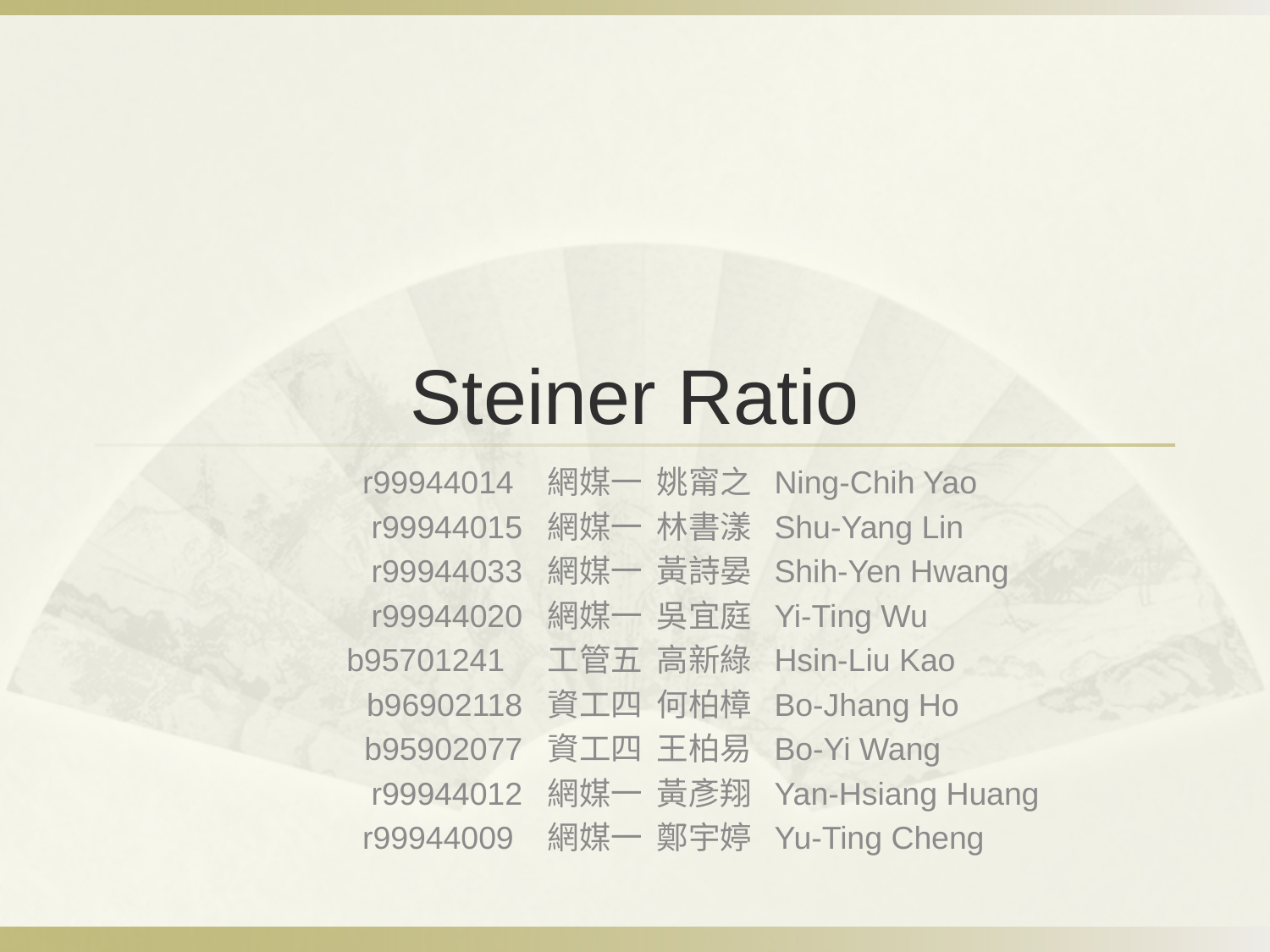

# Steiner Ratio
r99944014
r99944015
r99944033
r99944020
b95701241
b96902118
b95902077
r99944012
r99944009

網媒一  姚甯之  Ning-Chih Yao
網媒一  林書漾  Shu-Yang Lin
網媒一  黃詩晏  Shih-Yen Hwang
網媒一  吳宜庭  Yi-Ting Wu
工管五  高新綠  Hsin-Liu Kao
資工四  何柏樟  Bo-Jhang Ho
資工四  王柏易  Bo-Yi Wang
網媒一  黃彥翔  Yan-Hsiang Huang
網媒一  鄭宇婷  Yu-Ting Cheng